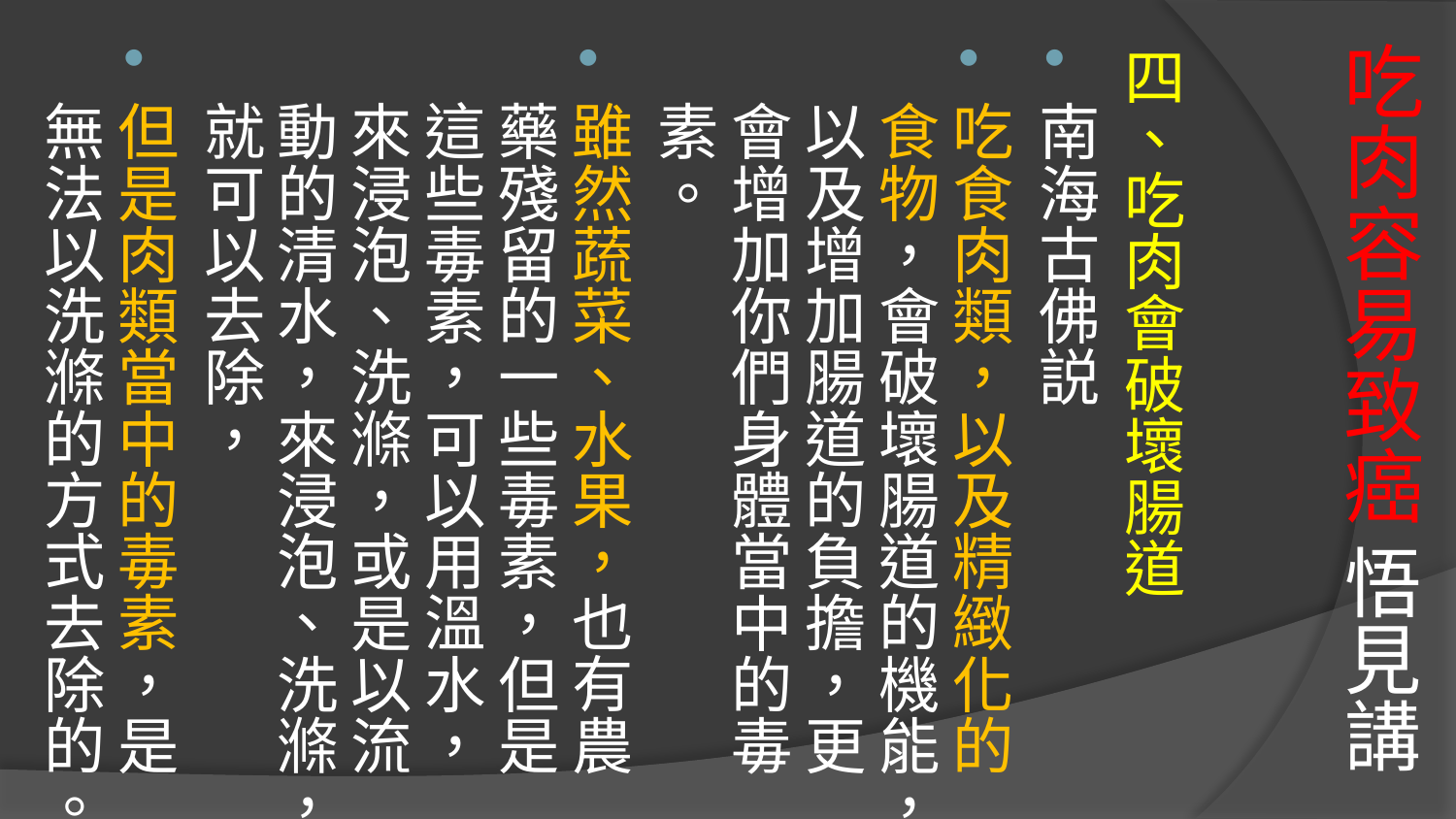

# 吃肉容易致癌 悟見講
四、吃肉會破壞腸道
南海古佛説
吃食肉類，以及精緻化的食物，會破壞腸道的機能，以及增加腸道的負擔，更會增加你們身體當中的毒素。
雖然蔬菜、水果，也有農藥殘留的一些毒素，但是這些毒素，可以用溫水，來浸泡、洗滌，或是以流動的清水，來浸泡、洗滌，就可以去除，
但是肉類當中的毒素，是無法以洗滌的方式去除的。